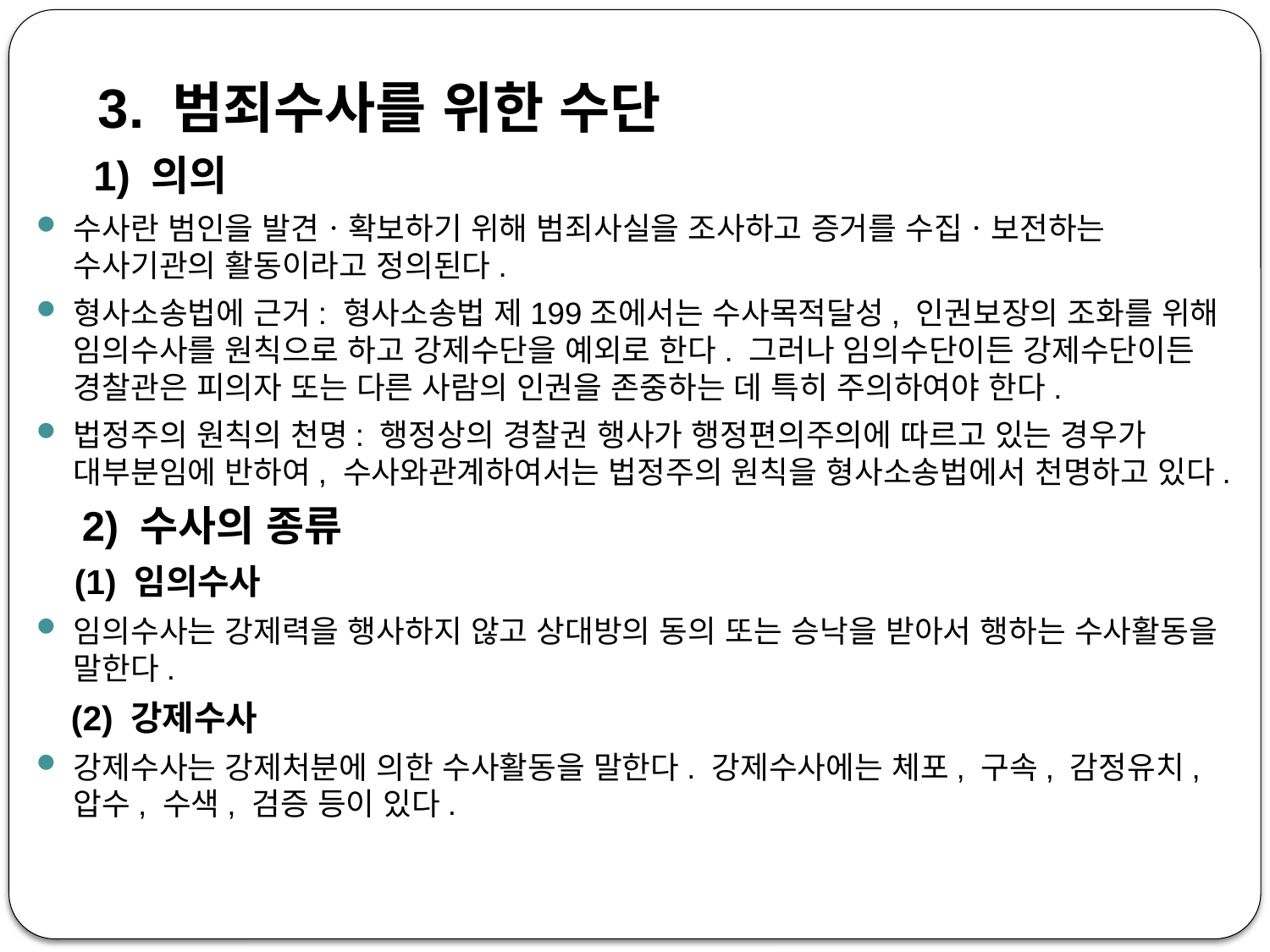

3. 범죄수사를 위한 수단
     1) 의의
수사란 범인을 발견ㆍ확보하기 위해 범죄사실을 조사하고 증거를 수집ㆍ보전하는 수사기관의 활동이라고 정의된다.
형사소송법에 근거: 형사소송법 제199조에서는 수사목적달성, 인권보장의 조화를 위해 임의수사를 원칙으로 하고 강제수단을 예외로 한다. 그러나 임의수단이든 강제수단이든 경찰관은 피의자 또는 다른 사람의 인권을 존중하는 데 특히 주의하여야 한다.
법정주의 원칙의 천명: 행정상의 경찰권 행사가 행정편의주의에 따르고 있는 경우가 대부분임에 반하여, 수사와관계하여서는 법정주의 원칙을 형사소송법에서 천명하고 있다.
    2) 수사의 종류
    (1) 임의수사
임의수사는 강제력을 행사하지 않고 상대방의 동의 또는 승낙을 받아서 행하는 수사활동을 말한다.
    (2) 강제수사
강제수사는 강제처분에 의한 수사활동을 말한다. 강제수사에는 체포, 구속, 감정유치, 압수, 수색, 검증 등이 있다.